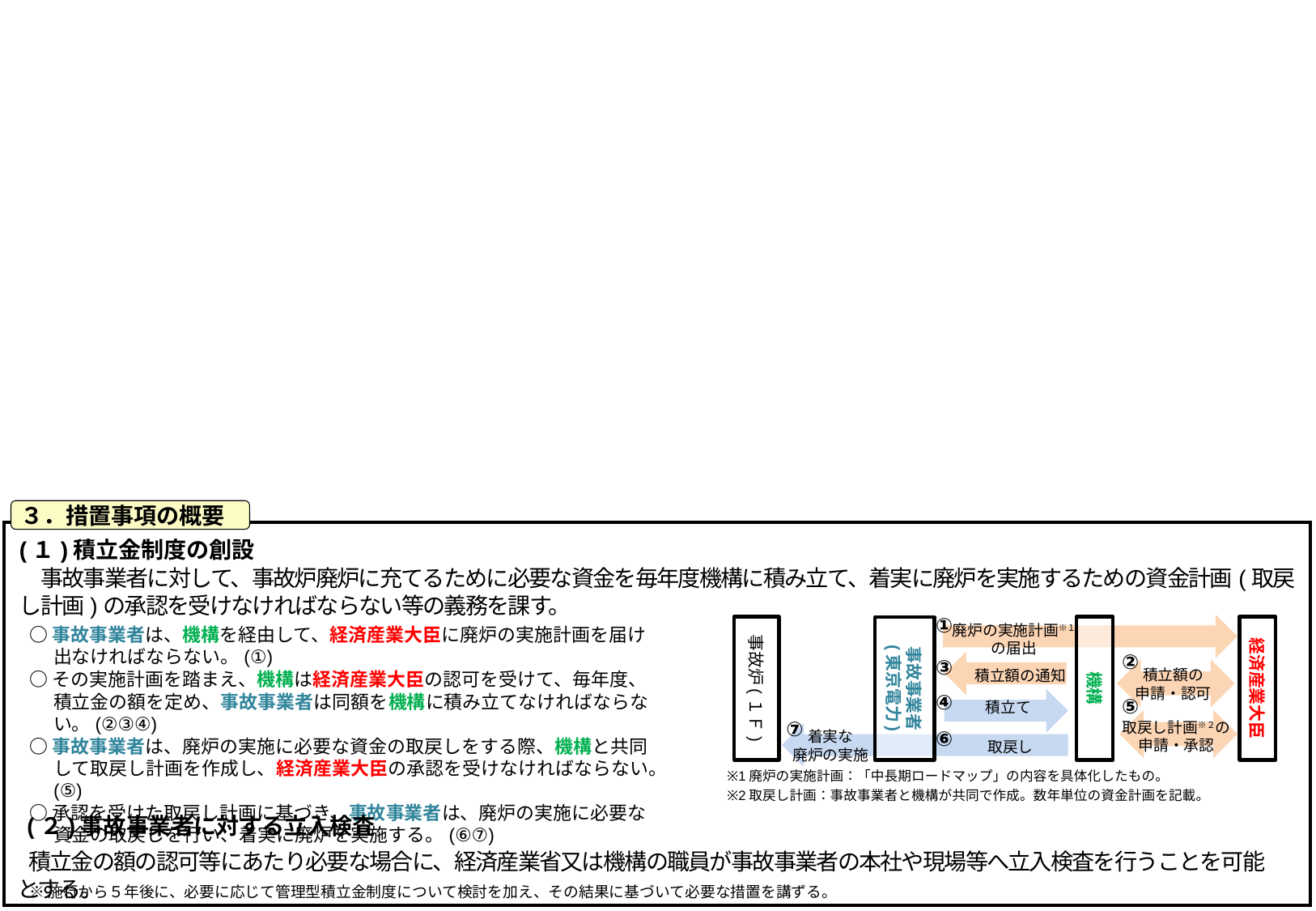

３．措置事項の概要

(１)積立金制度の創設
　事故事業者に対して、事故炉廃炉に充てるために必要な資金を毎年度機構に積み立て、着実に廃炉を実施するための資金計画(取戻し計画)の承認を受けなければならない等の義務を課す。
①

廃炉の実施計画※１
の届出
事故炉(１Ｆ)
機構
経済産業大臣
事故事業者
(東京電力)
②
③

積立額の
申請・認可
積立額の通知
④
⑤

積立て

⑦
取戻し計画※２の
申請・承認
⑥
着実な
廃炉の実施

取戻し

※2取戻し計画：事故事業者と機構が共同で作成。数年単位の資金計画を記載。
※1廃炉の実施計画：「中長期ロードマップ」の内容を具体化したもの。
○事故事業者は、機構を経由して、経済産業大臣に廃炉の実施計画を届け出なければならない。(①)
○その実施計画を踏まえ、機構は経済産業大臣の認可を受けて、毎年度、積立金の額を定め、事故事業者は同額を機構に積み立てなければならない。(②③④)
○事故事業者は、廃炉の実施に必要な資金の取戻しをする際、機構と共同して取戻し計画を作成し、経済産業大臣の承認を受けなければならない。(⑤)
○承認を受けた取戻し計画に基づき、事故事業者は、廃炉の実施に必要な資金の取戻しを行い、着実に廃炉を実施する。(⑥⑦)
(２)事故事業者に対する立入検査
積立金の額の認可等にあたり必要な場合に、経済産業省又は機構の職員が事故事業者の本社や現場等へ立入検査を行うことを可能とする。
※施行から５年後に、必要に応じて管理型積立金制度について検討を加え、その結果に基づいて必要な措置を講ずる。